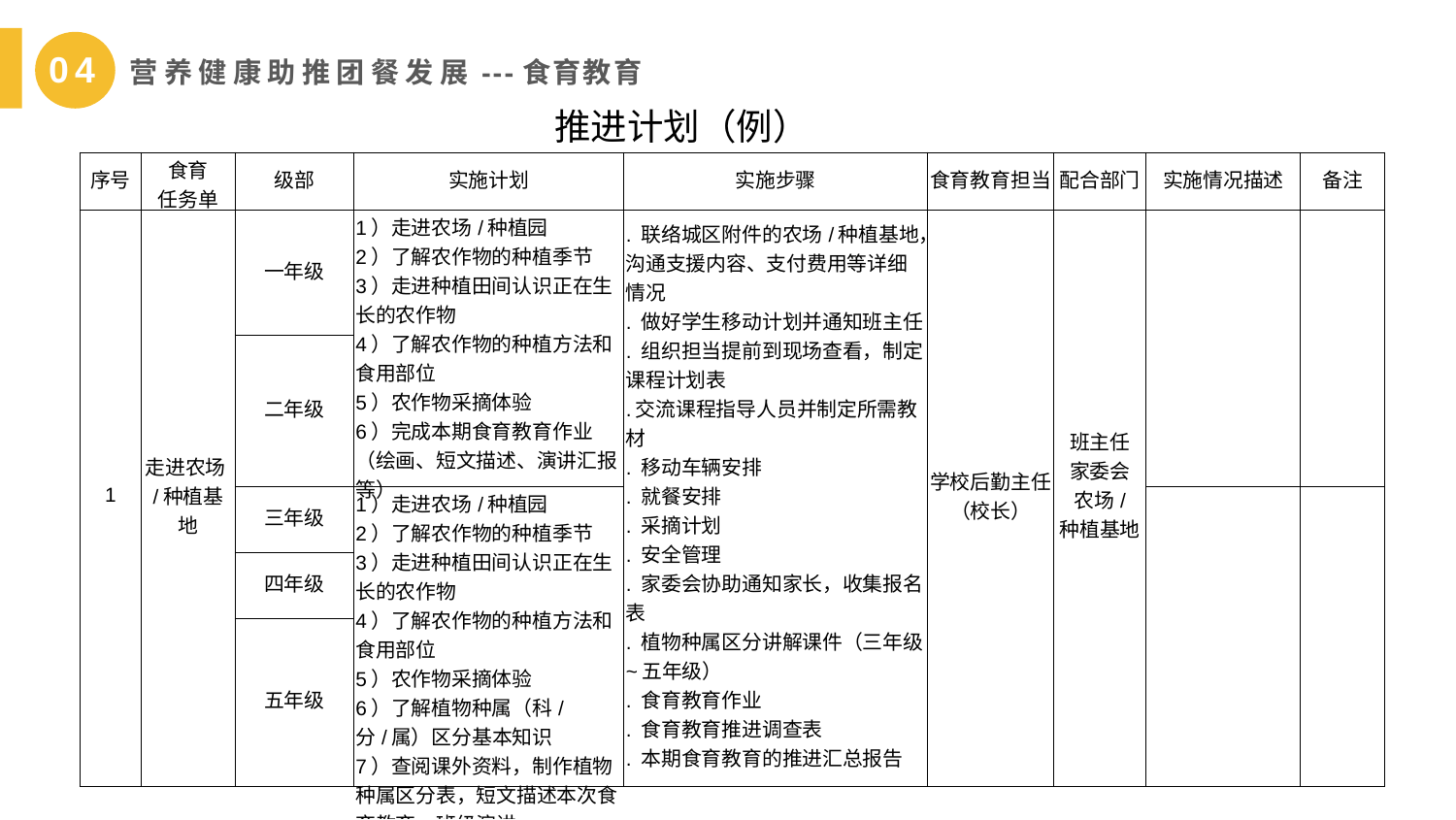

04
 营养健康助推团餐发展---食育教育

推进计划（例）
| 序号 | 食育 任务单 | 级部 | 实施计划 | 实施步骤 | 食育教育担当 | 配合部门 | 实施情况描述 | 备注 |
| --- | --- | --- | --- | --- | --- | --- | --- | --- |
| 1 | 走进农场/种植基地 | 一年级 | 1）走进农场/种植园 2）了解农作物的种植季节 3）走进种植田间认识正在生长的农作物 4）了解农作物的种植方法和食用部位 5）农作物采摘体验 6）完成本期食育教育作业（绘画、短文描述、演讲汇报等） | . 联络城区附件的农场/种植基地，沟通支援内容、支付费用等详细情况 . 做好学生移动计划并通知班主任 . 组织担当提前到现场查看，制定课程计划表 .交流课程指导人员并制定所需教材 . 移动车辆安排 . 就餐安排 . 采摘计划 . 安全管理 . 家委会协助通知家长，收集报名表 . 植物种属区分讲解课件（三年级~五年级） . 食育教育作业 . 食育教育推进调查表 . 本期食育教育的推进汇总报告 | 学校后勤主任（校长） | 班主任 家委会 农场/ 种植基地 |  |  |
|  |  | 二年级 |  |  |  |  |  |  |
|  |  | 三年级 | 1）走进农场/种植园 2）了解农作物的种植季节 3）走进种植田间认识正在生长的农作物 4）了解农作物的种植方法和食用部位 5）农作物采摘体验 6）了解植物种属（科/分/属）区分基本知识 7）查阅课外资料，制作植物种属区分表，短文描述本次食育教育，班级演讲 |  |  |  |  |  |
|  |  | 四年级 |  |  |  |  |  |  |
|  |  | 五年级 |  |  |  |  |  |  |